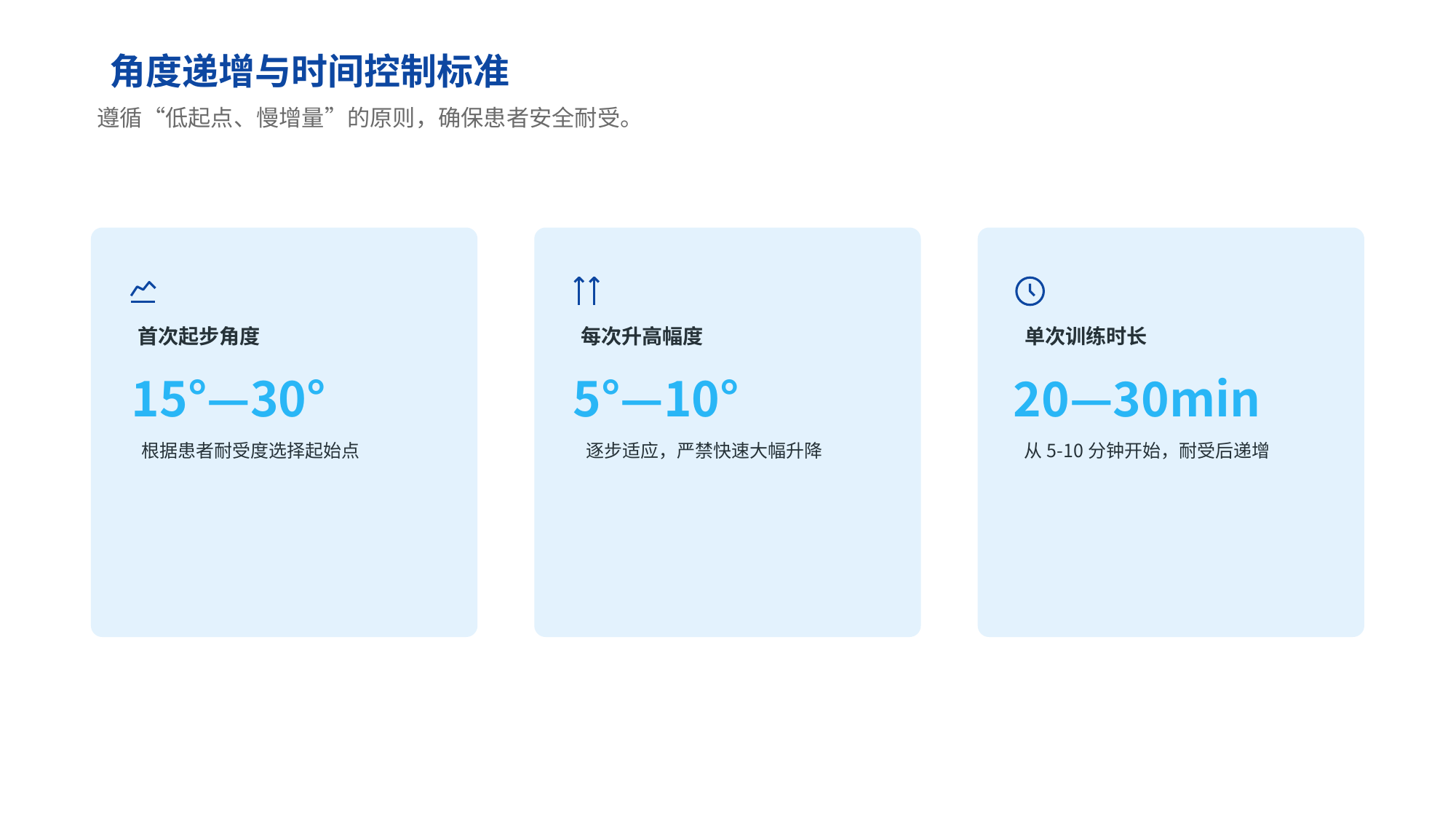

角度递增与时间控制标准
遵循“低起点、慢增量”的原则，确保患者安全耐受。

首次起步角度
15°—30°
根据患者耐受度选择起始点

每次升高幅度
5°—10°
逐步适应，严禁快速大幅升降

单次训练时长
20—30min
从5-10分钟开始，耐受后递增